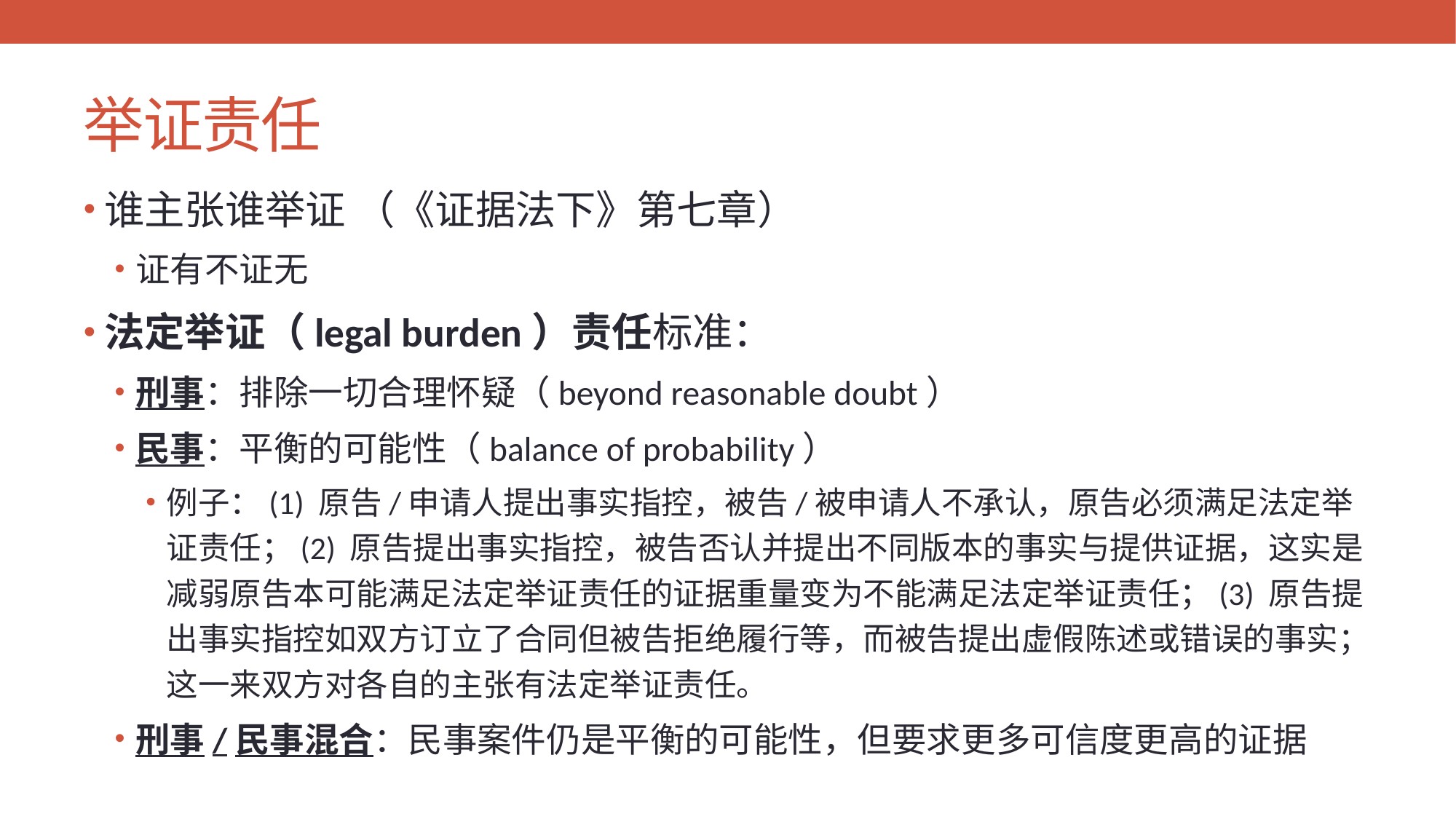

# 举证责任
谁主张谁举证 （《证据法下》第七章）
证有不证无
法定举证（legal burden）责任标准：
刑事：排除一切合理怀疑（beyond reasonable doubt）
民事：平衡的可能性（balance of probability）
例子：(1) 原告/申请人提出事实指控，被告/被申请人不承认，原告必须满足法定举证责任；(2) 原告提出事实指控，被告否认并提出不同版本的事实与提供证据，这实是减弱原告本可能满足法定举证责任的证据重量变为不能满足法定举证责任；(3) 原告提出事实指控如双方订立了合同但被告拒绝履行等，而被告提出虚假陈述或错误的事实；这一来双方对各自的主张有法定举证责任。
刑事/民事混合：民事案件仍是平衡的可能性，但要求更多可信度更高的证据